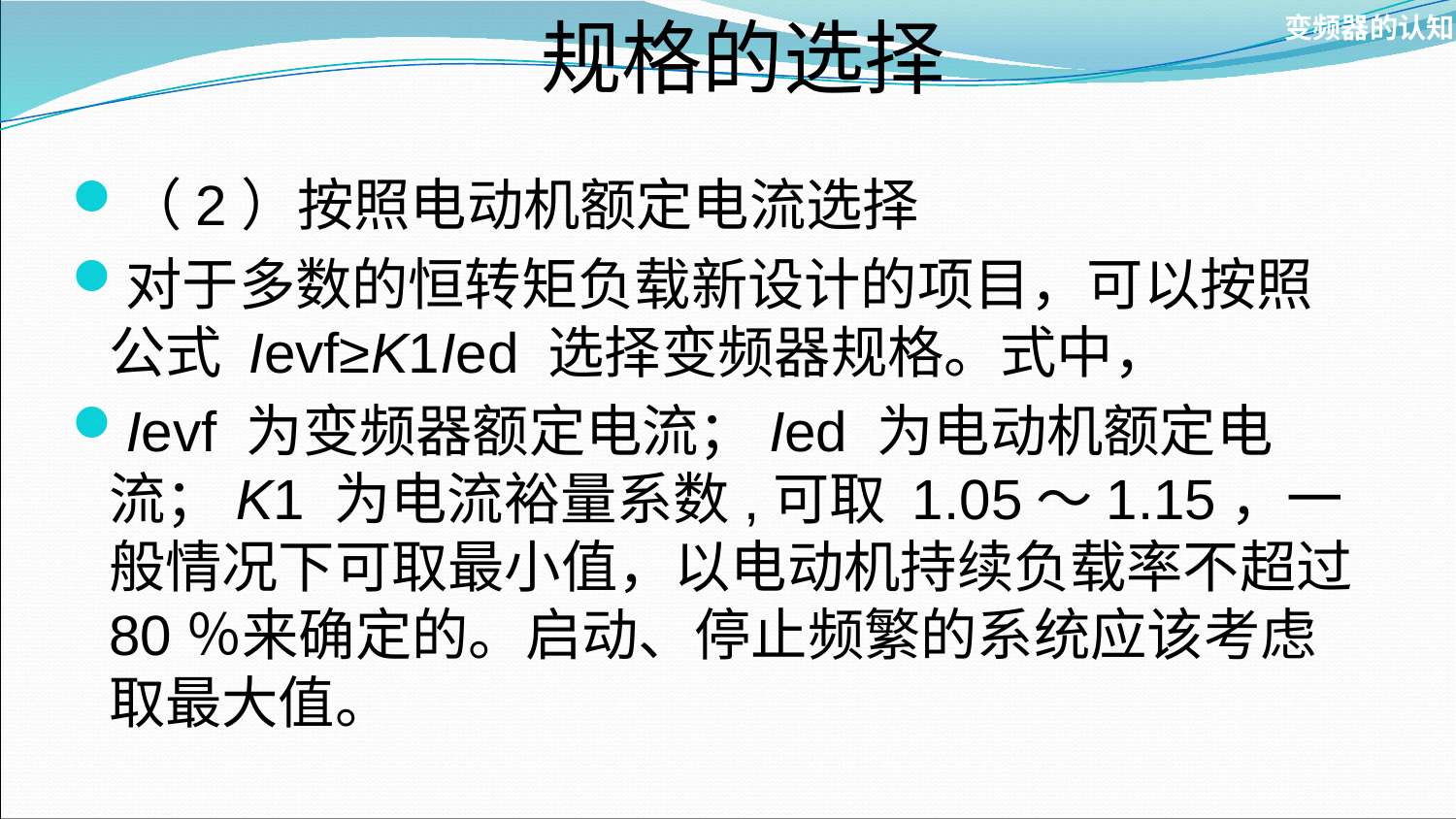

规格的选择
变频器的认知
（2）按照电动机额定电流选择
对于多数的恒转矩负载新设计的项目，可以按照公式 Ievf≥K1Ied 选择变频器规格。式中，
Ievf 为变频器额定电流；Ied 为电动机额定电流；K1 为电流裕量系数,可取 1.05～1.15，一般情况下可取最小值，以电动机持续负载率不超过 80％来确定的。启动、停止频繁的系统应该考虑取最大值。